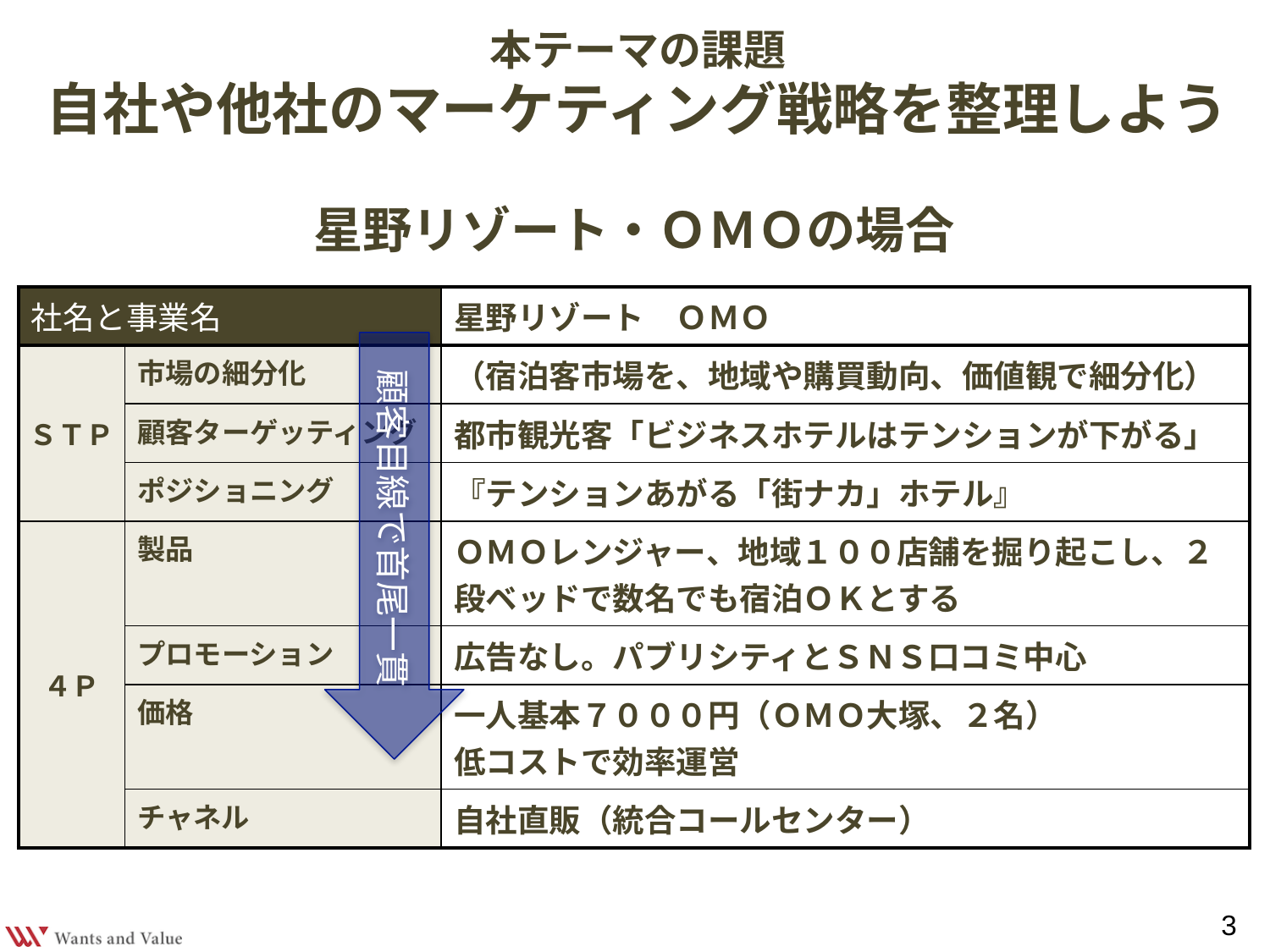

# 本テーマの課題 自社や他社のマーケティング戦略を整理しよう
星野リゾート・ＯＭＯの場合
| 社名と事業名 |  | 星野リゾート　ＯＭＯ |
| --- | --- | --- |
| ＳＴＰ | 市場の細分化 | （宿泊客市場を、地域や購買動向、価値観で細分化） |
|  | 顧客ターゲッティング | 都市観光客「ビジネスホテルはテンションが下がる」 |
|  | ポジショニング | 『テンションあがる「街ナカ」ホテル』 |
| ４Ｐ | 製品 | ＯＭＯレンジャー、地域１００店舗を掘り起こし、２段ベッドで数名でも宿泊ＯＫとする |
|  | プロモーション | 広告なし。パブリシティとＳＮＳ口コミ中心 |
|  | 価格 | 一人基本７０００円（ＯＭＯ大塚、２名） 低コストで効率運営 |
|  | チャネル | 自社直販（統合コールセンター） |
顧客目線で首尾一貫
3